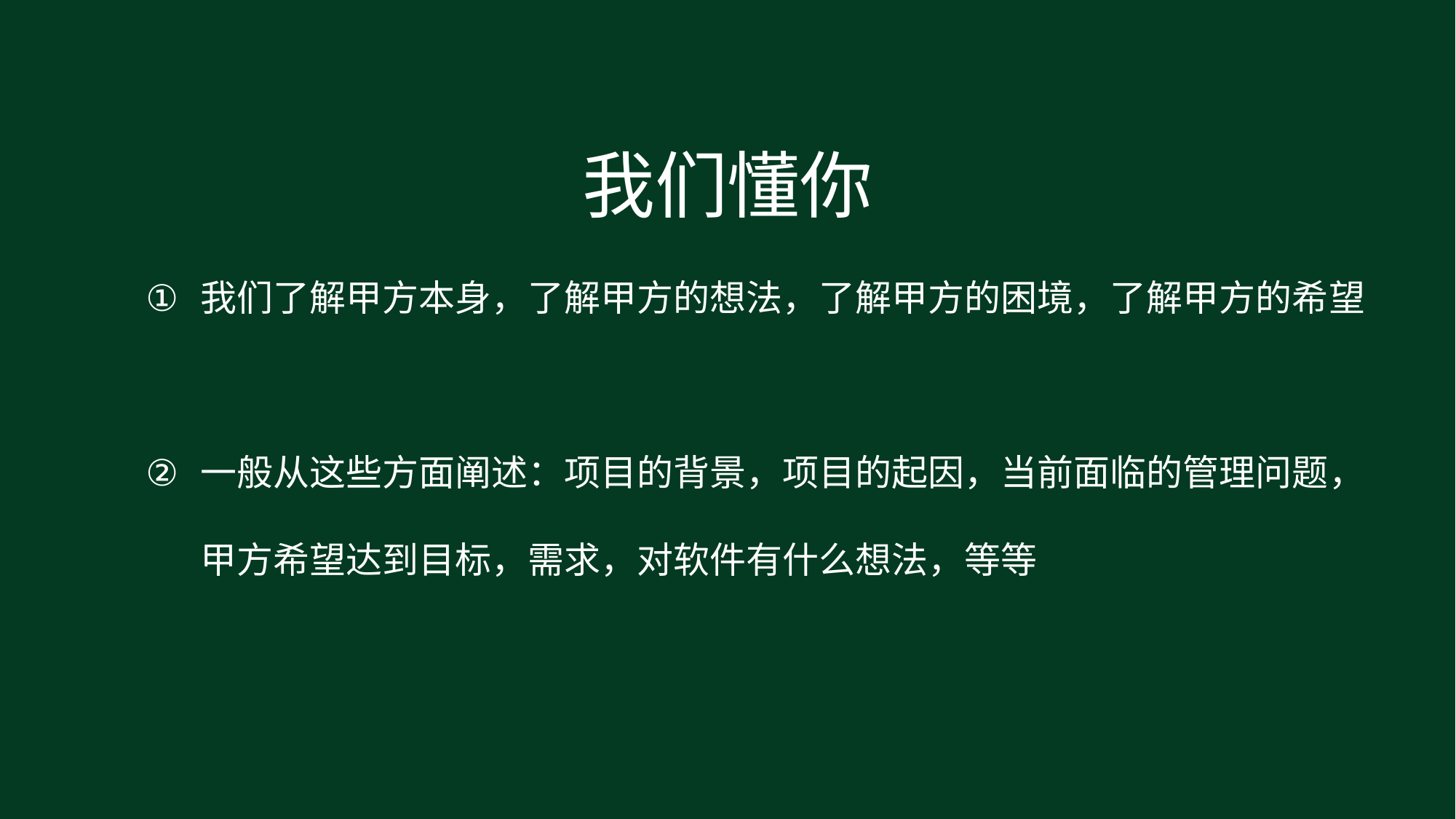

我们懂你
我们了解甲方本身，了解甲方的想法，了解甲方的困境，了解甲方的希望

一般从这些方面阐述：项目的背景，项目的起因，当前面临的管理问题，甲方希望达到目标，需求，对软件有什么想法，等等